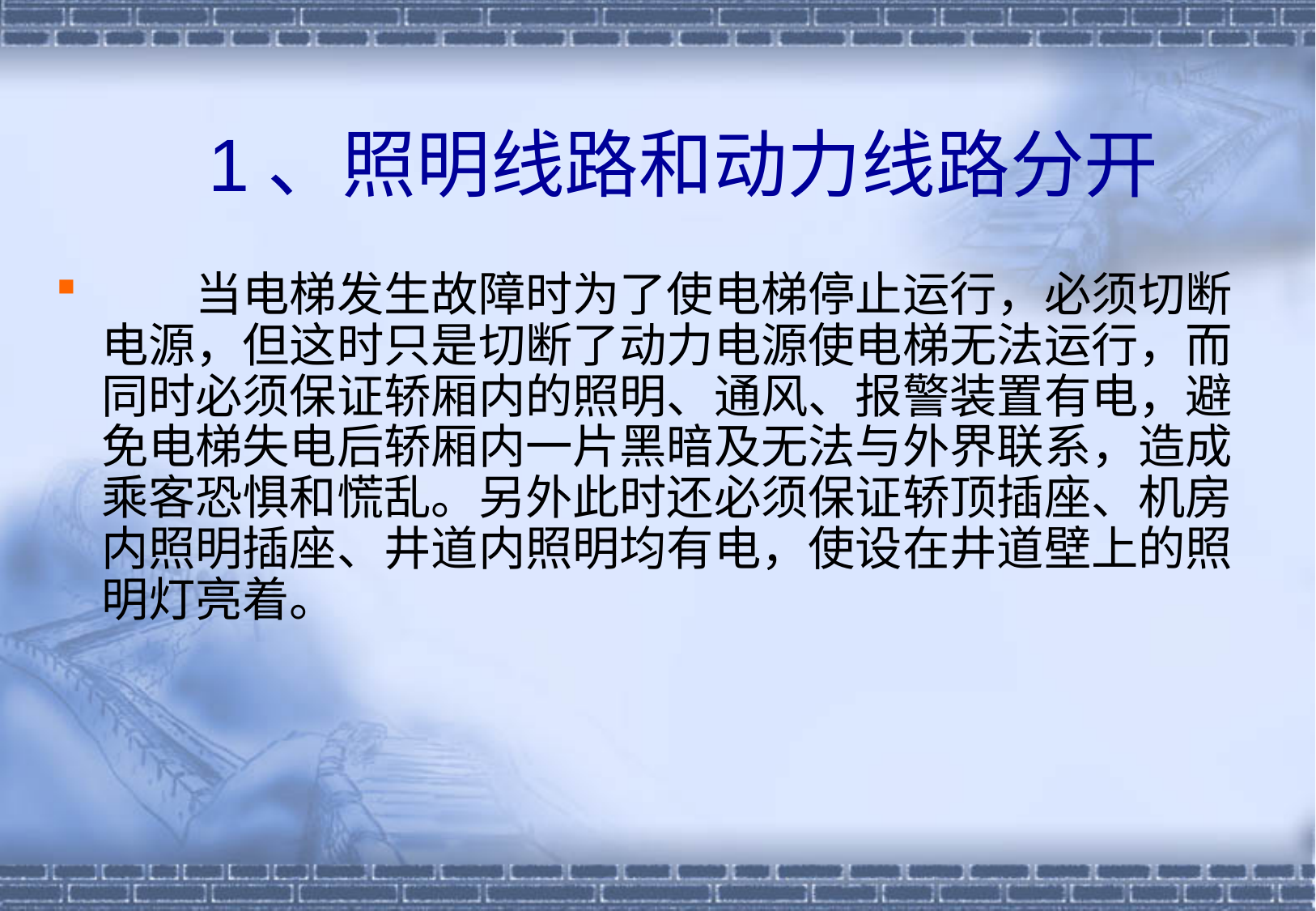

# 1、照明线路和动力线路分开
　　当电梯发生故障时为了使电梯停止运行，必须切断电源，但这时只是切断了动力电源使电梯无法运行，而同时必须保证轿厢内的照明、通风、报警装置有电，避免电梯失电后轿厢内一片黑暗及无法与外界联系，造成乘客恐惧和慌乱。另外此时还必须保证轿顶插座、机房内照明插座、井道内照明均有电，使设在井道壁上的照明灯亮着。